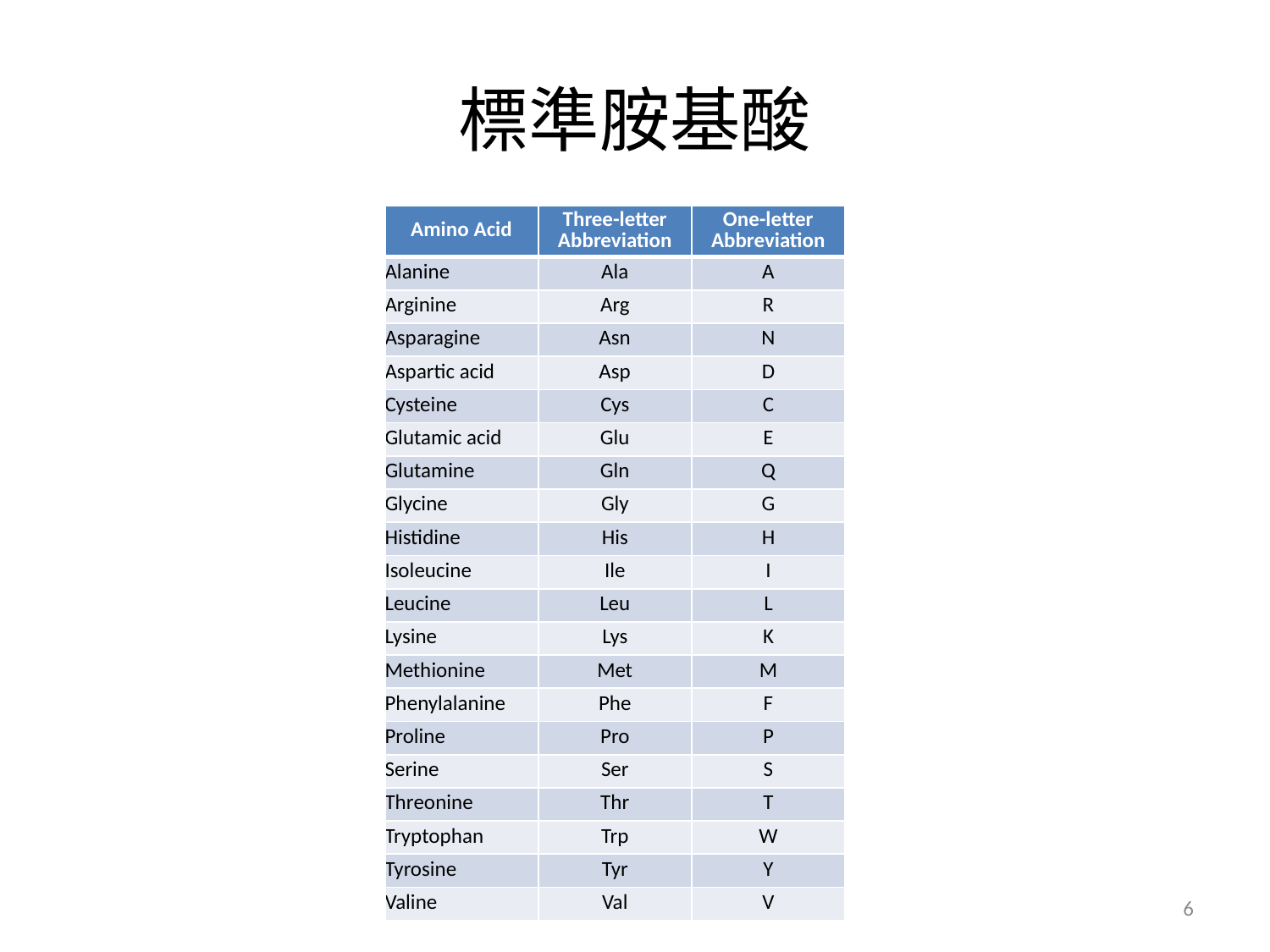

# 標準胺基酸
| Amino Acid | Three-letter Abbreviation | One-letter Abbreviation |
| --- | --- | --- |
| Alanine | Ala | A |
| Arginine | Arg | R |
| Asparagine | Asn | N |
| Aspartic acid | Asp | D |
| Cysteine | Cys | C |
| Glutamic acid | Glu | E |
| Glutamine | Gln | Q |
| Glycine | Gly | G |
| Histidine | His | H |
| Isoleucine | Ile | I |
| Leucine | Leu | L |
| Lysine | Lys | K |
| Methionine | Met | M |
| Phenylalanine | Phe | F |
| Proline | Pro | P |
| Serine | Ser | S |
| Threonine | Thr | T |
| Tryptophan | Trp | W |
| Tyrosine | Tyr | Y |
| Valine | Val | V |
6